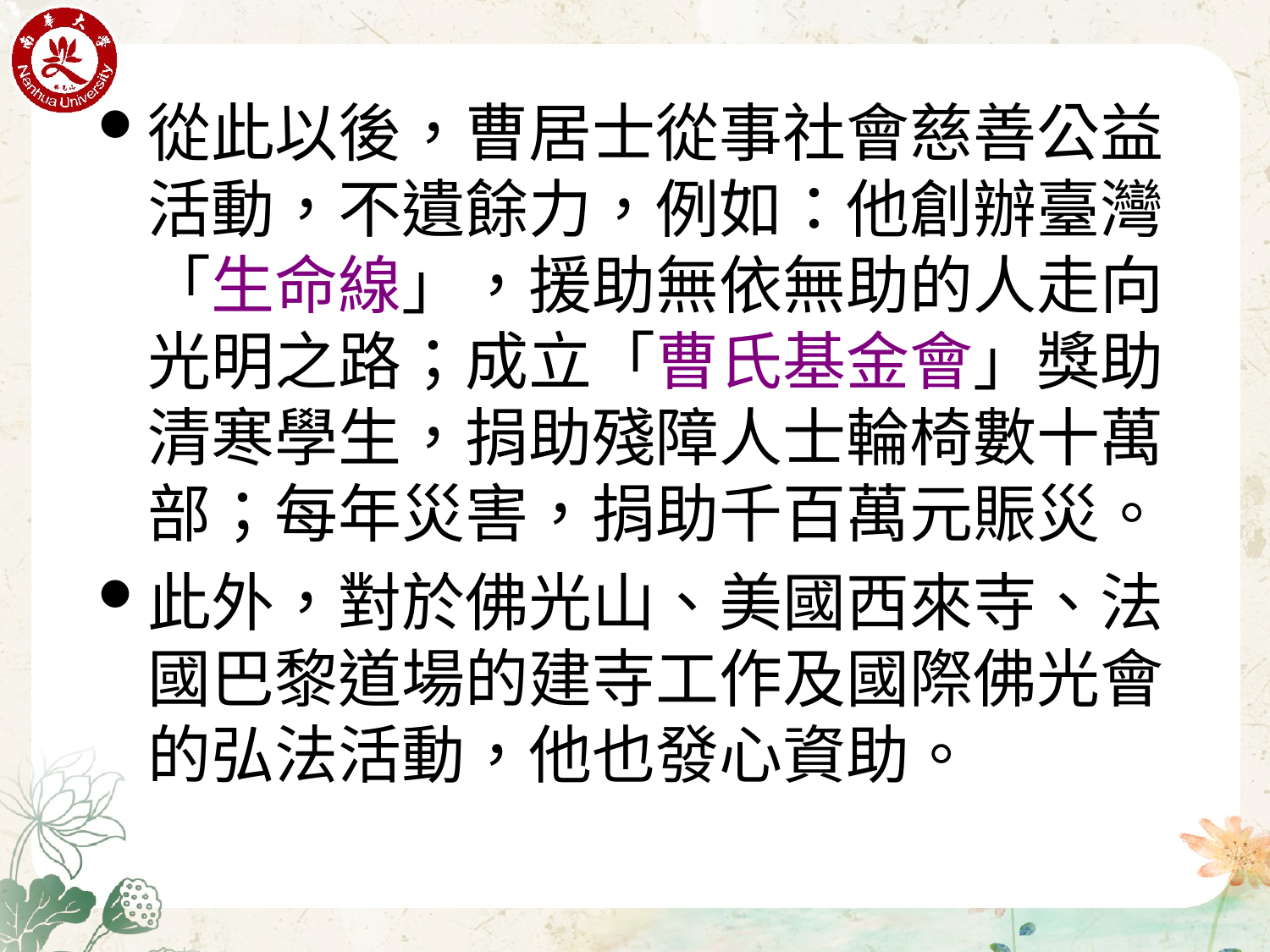

從此以後，曹居士從事社會慈善公益活動，不遺餘力，例如：他創辦臺灣「生命線」，援助無依無助的人走向光明之路；成立「曹氏基金會」獎助清寒學生，捐助殘障人士輪椅數十萬部；每年災害，捐助千百萬元賑災。
此外，對於佛光山、美國西來寺、法國巴黎道場的建寺工作及國際佛光會的弘法活動，他也發心資助。